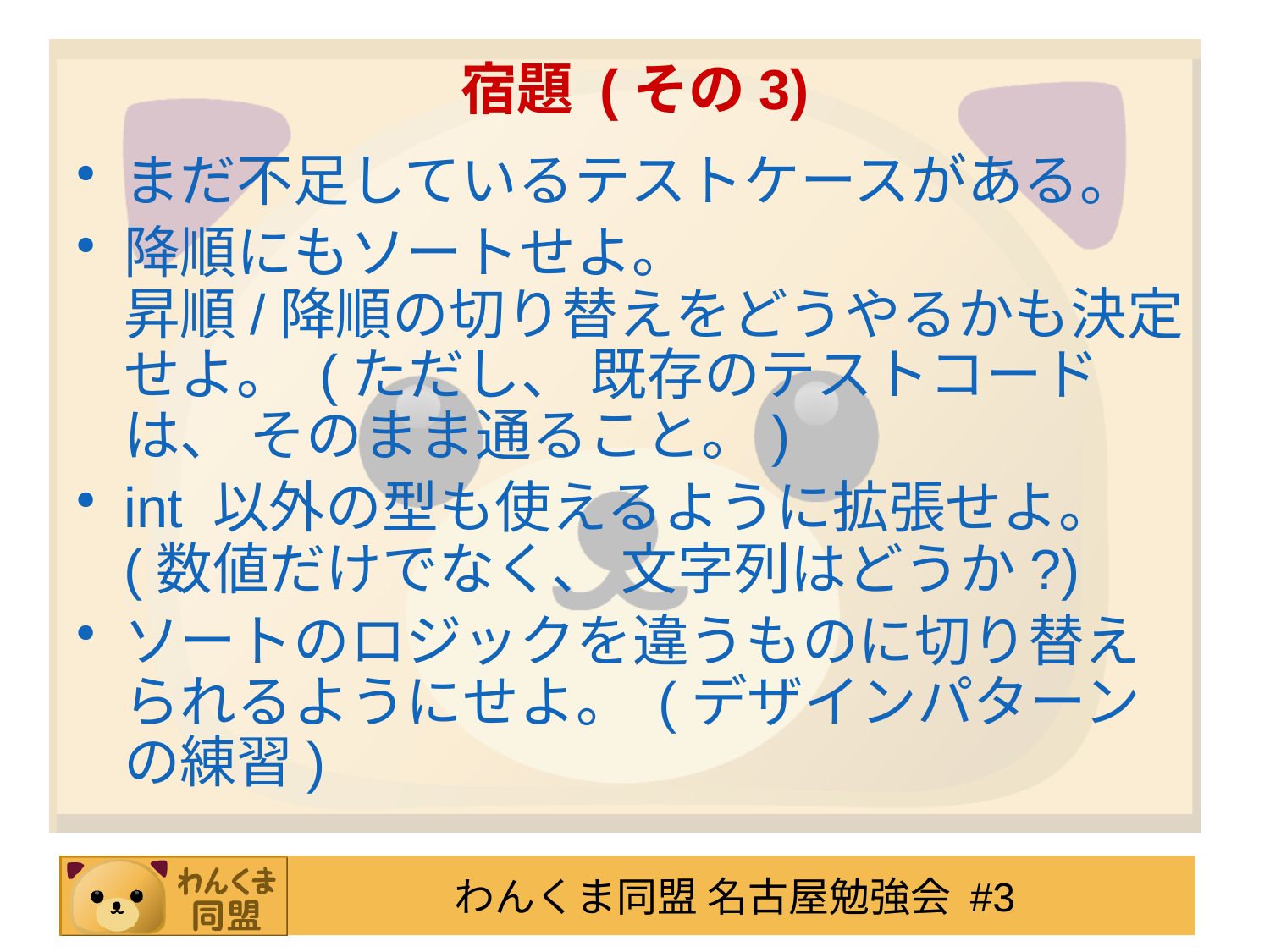

# 宿題 (その3)
まだ不足しているテストケースがある。
降順にもソートせよ。
昇順/降順の切り替えをどうやるかも決定せよ。 (ただし、 既存のテストコードは、 そのまま通ること。)
int 以外の型も使えるように拡張せよ。 (数値だけでなく、 文字列はどうか?)
ソートのロジックを違うものに切り替えられるようにせよ。 (デザインパターンの練習)